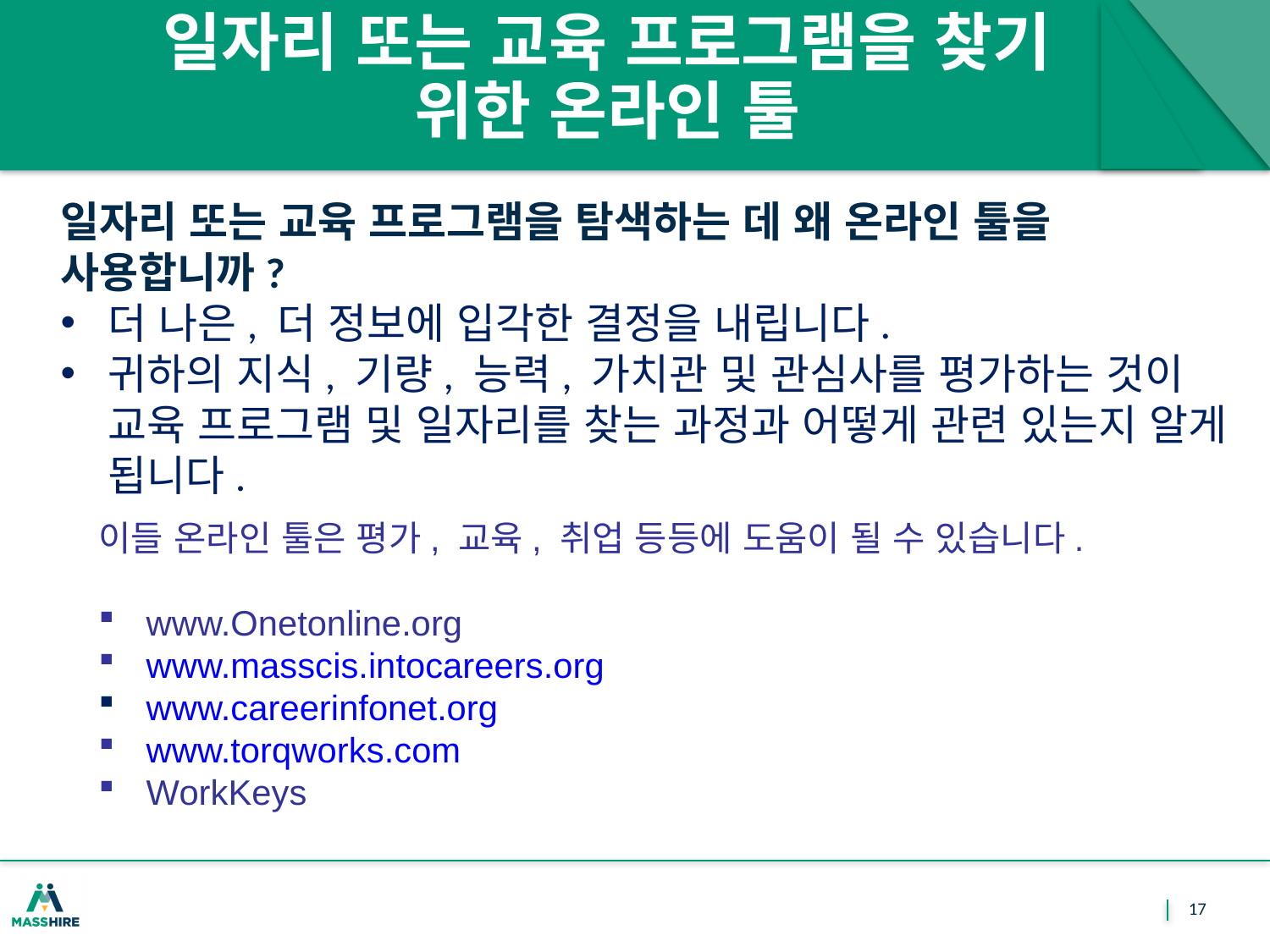

# 일자리 또는 교육 프로그램을 찾기 위한 온라인 툴
일자리 또는 교육 프로그램을 탐색하는 데 왜 온라인 툴을 사용합니까?
더 나은, 더 정보에 입각한 결정을 내립니다.
귀하의 지식, 기량, 능력, 가치관 및 관심사를 평가하는 것이 교육 프로그램 및 일자리를 찾는 과정과 어떻게 관련 있는지 알게 됩니다.

이들 온라인 툴은 평가, 교육, 취업 등등에 도움이 될 수 있습니다.

www.Onetonline.org
www.masscis.intocareers.org
www.careerinfonet.org
www.torqworks.com
WorkKeys

17